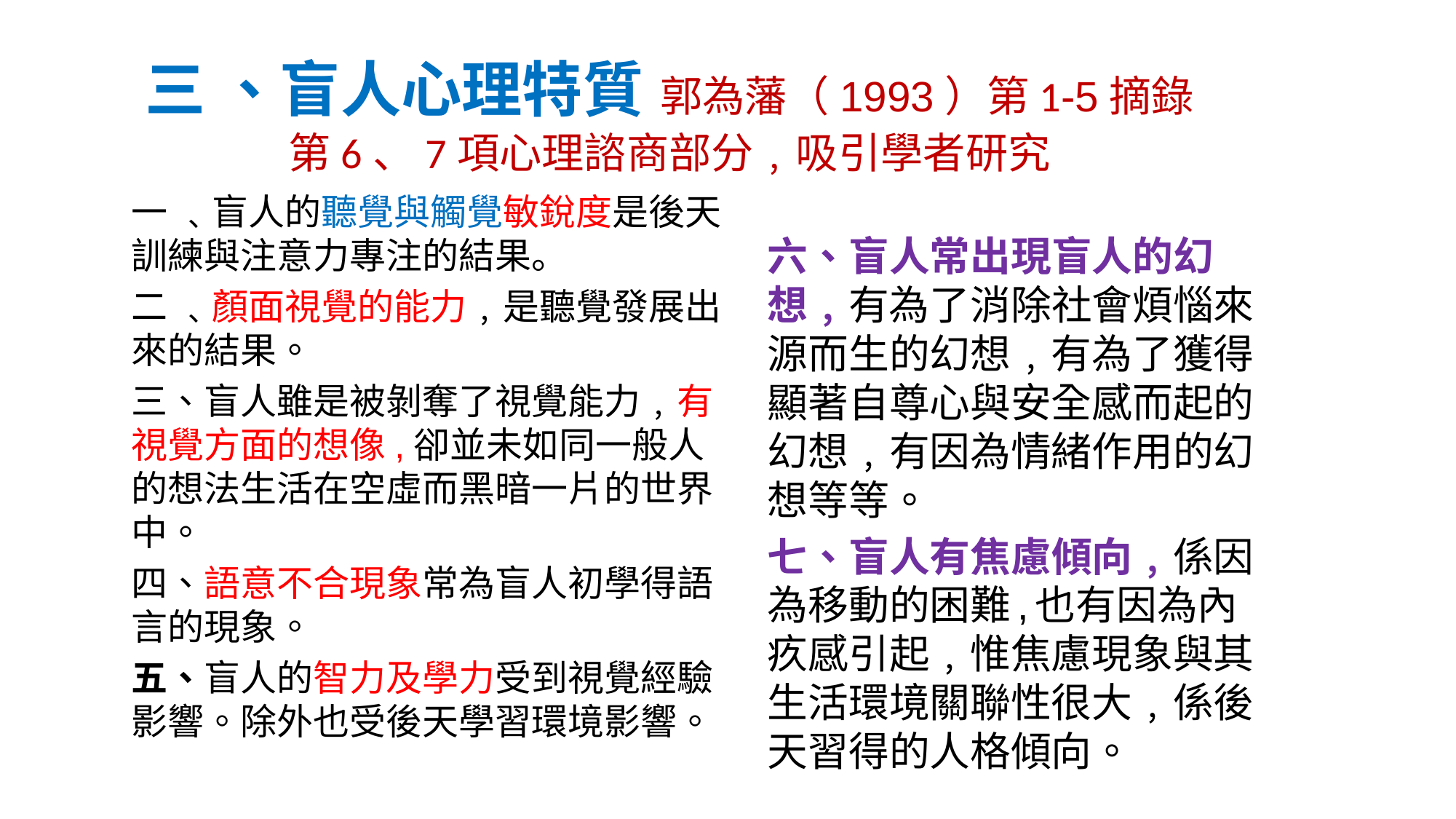

# 三 、盲人心理特質 郭為藩（1993）第1-5摘錄 第6、7項心理諮商部分﹐吸引學者研究
一 ﹑盲人的聽覺與觸覺敏銳度是後天訓練與注意力專注的結果。
二 ﹑顏面視覺的能力﹐是聽覺發展出來的結果。
三、盲人雖是被剝奪了視覺能力﹐有視覺方面的想像,卻並未如同一般人的想法生活在空虛而黑暗一片的世界中。
四、語意不合現象常為盲人初學得語言的現象。
五、盲人的智力及學力受到視覺經驗影響。除外也受後天學習環境影響。

六、盲人常出現盲人的幻想﹐有為了消除社會煩惱來源而生的幻想﹐有為了獲得顯著自尊心與安全感而起的幻想﹐有因為情緒作用的幻想等等。
七、盲人有焦慮傾向﹐係因為移動的困難,也有因為內疚感引起﹐惟焦慮現象與其生活環境關聯性很大﹐係後天習得的人格傾向。